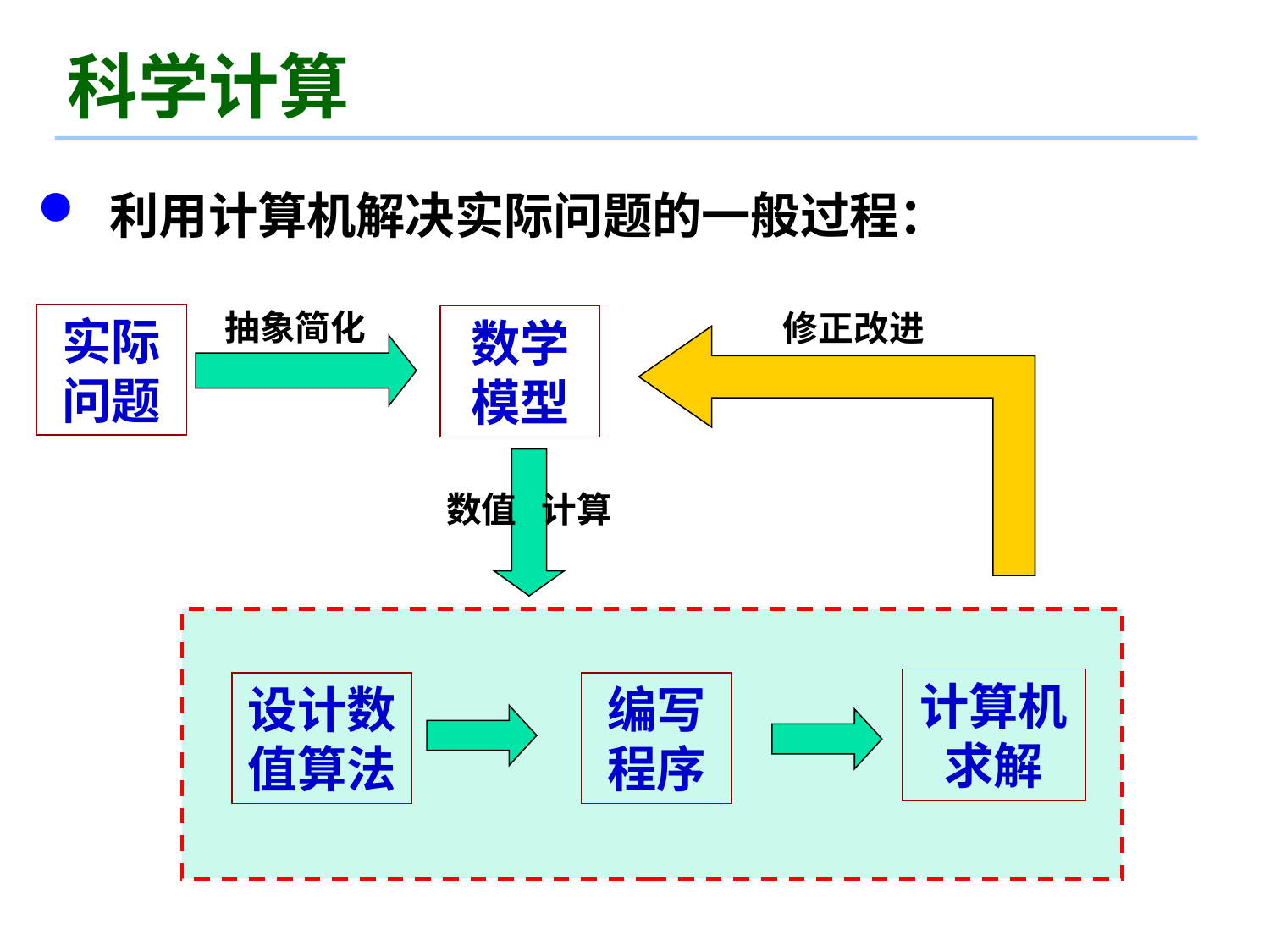

# 科学计算
 利用计算机解决实际问题的一般过程：

抽象简化
修正改进
实际
问题
数学模型

数值   计算

计算机
求解
编写程序
设计数值算法